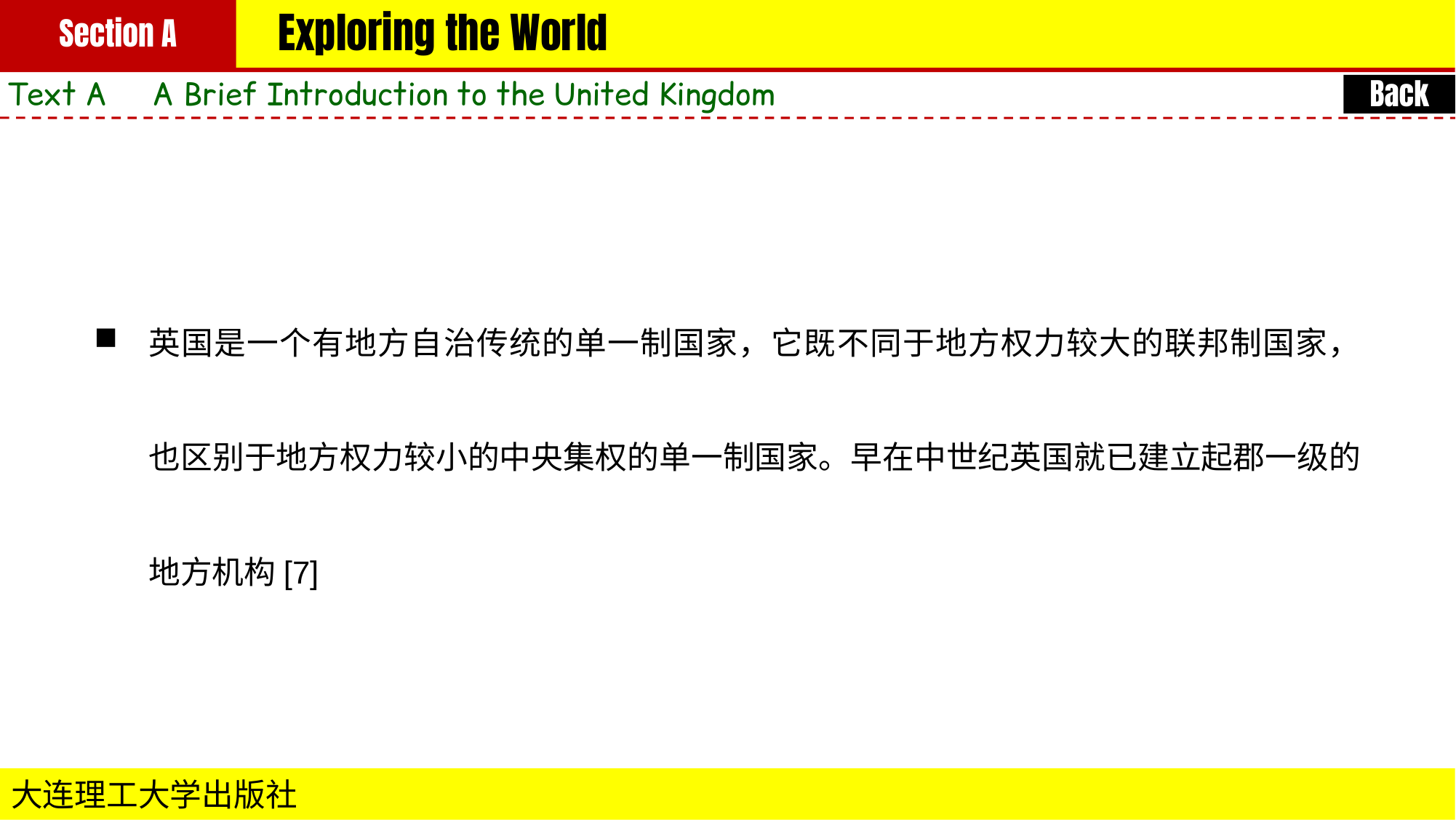

Section A
# Exploring the World
Text A　A Brief Introduction to the United Kingdom
Back
英国是一个有地方自治传统的单一制国家，它既不同于地方权力较大的联邦制国家， 也区别于地方权力较小的中央集权的单一制国家。早在中世纪英国就已建立起郡一级的地方机构[7]